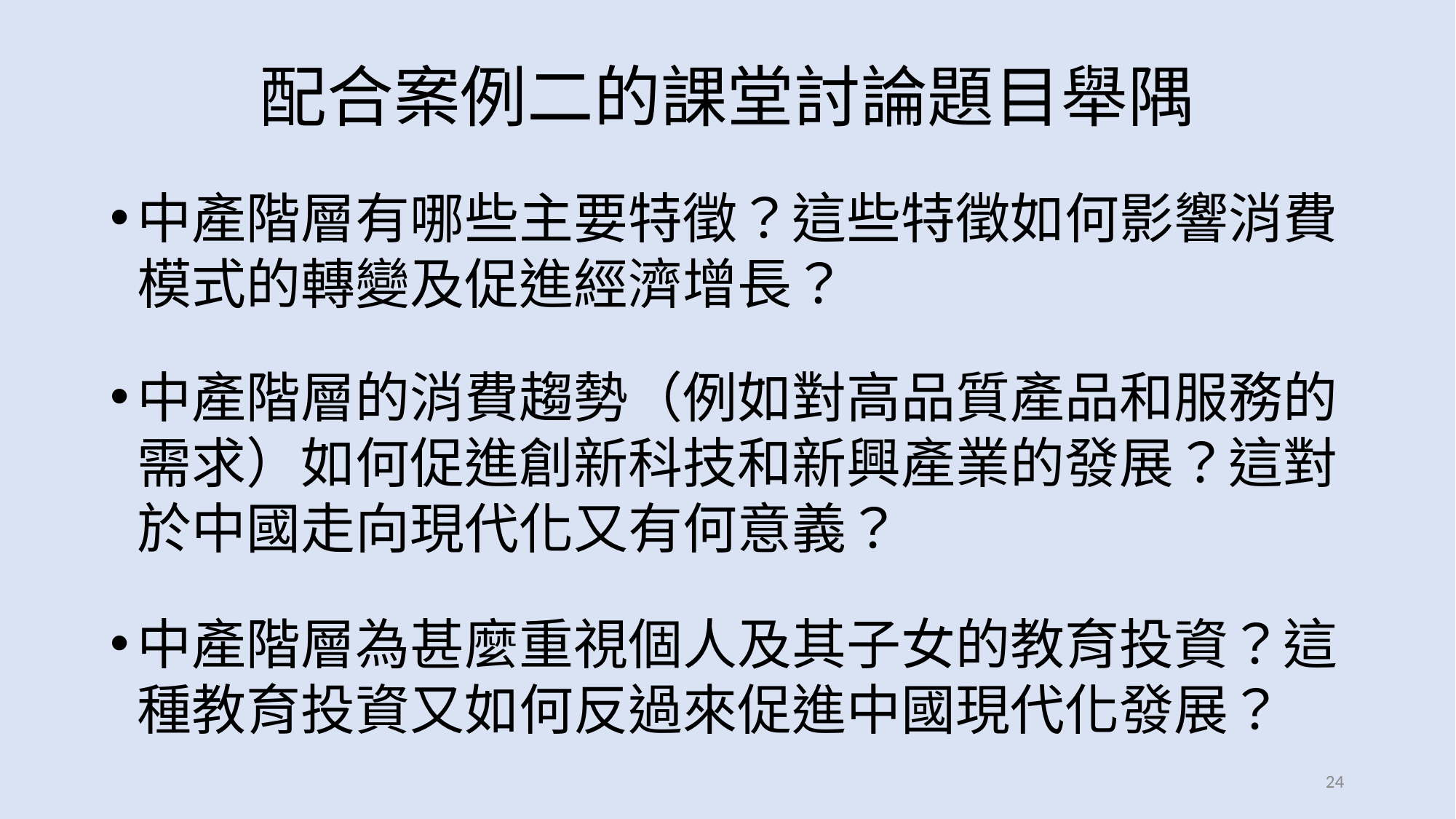

# 配合案例二的課堂討論題目舉隅
中產階層有哪些主要特徵？這些特徵如何影響消費模式的轉變及促進經濟增長？

中產階層的消費趨勢（例如對高品質產品和服務的需求）如何促進創新科技和新興產業的發展？這對於中國走向現代化又有何意義？

中產階層為甚麼重視個人及其子女的教育投資？這種教育投資又如何反過來促進中國現代化發展？

24